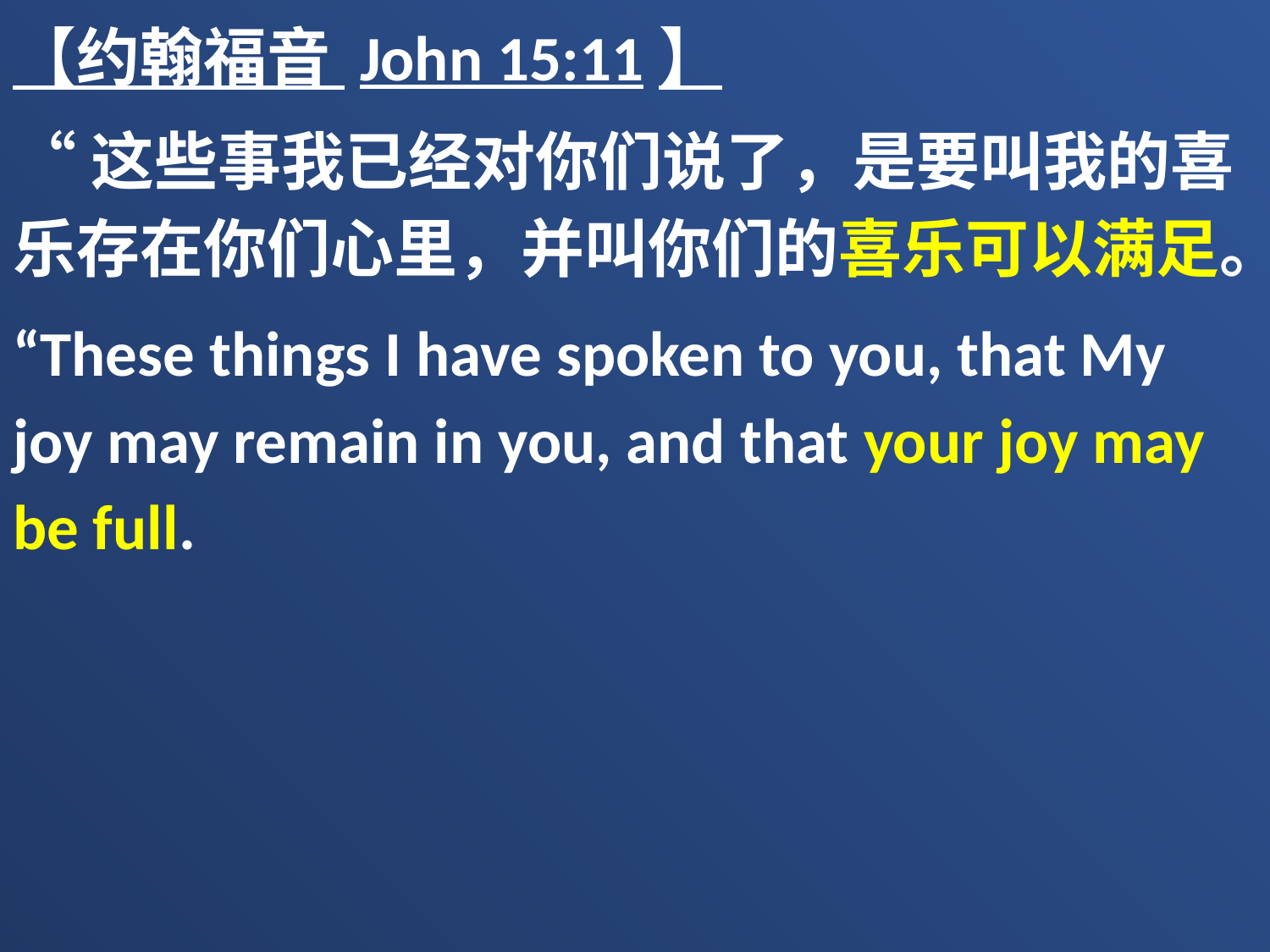

【约翰福音 John 15:11】
“这些事我已经对你们说了，是要叫我的喜乐存在你们心里，并叫你们的喜乐可以满足。
“These things I have spoken to you, that My joy may remain in you, and that your joy may be full.